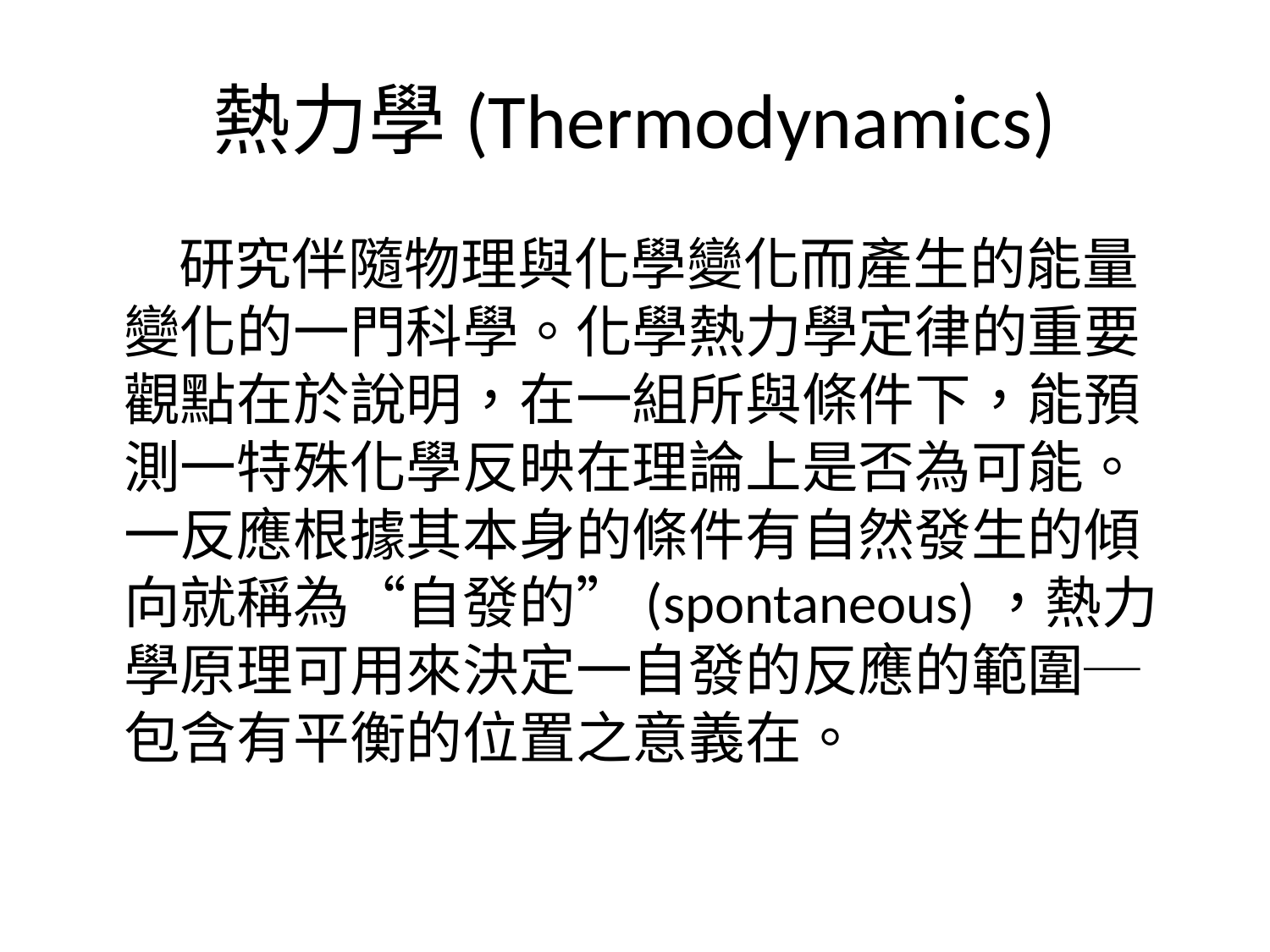

# 熱力學(Thermodynamics)
       研究伴隨物理與化學變化而產生的能量變化的一門科學。化學熱力學定律的重要觀點在於說明，在一組所與條件下，能預測一特殊化學反映在理論上是否為可能。一反應根據其本身的條件有自然發生的傾向就稱為“自發的”(spontaneous)，熱力學原理可用來決定一自發的反應的範圍─包含有平衡的位置之意義在。